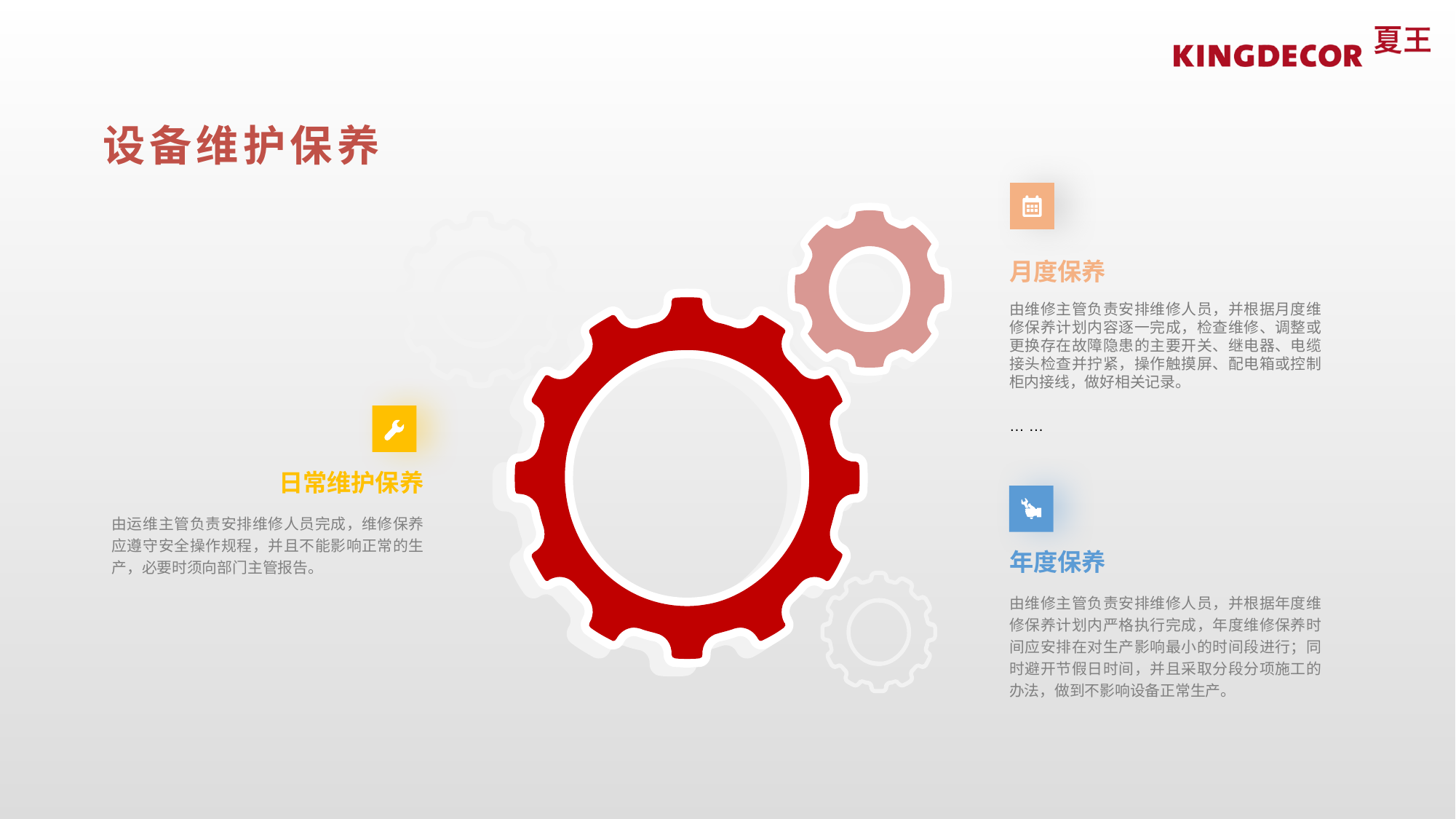

# 设备维护保养

月度保养

由维修主管负责安排维修人员，并根据月度维修保养计划内容逐一完成，检查维修、调整或更换存在故障隐患的主要开关、继电器、电缆接头检查并拧紧，操作触摸屏、配电箱或控制柜内接线，做好相关记录。

… …

日常维护保养

由运维主管负责安排维修人员完成，维修保养应遵守安全操作规程，并且不能影响正常的生产，必要时须向部门主管报告。
年度保养

由维修主管负责安排维修人员，并根据年度维修保养计划内严格执行完成，年度维修保养时间应安排在对生产影响最小的时间段进行；同时避开节假日时间，并且采取分段分项施工的办法，做到不影响设备正常生产。